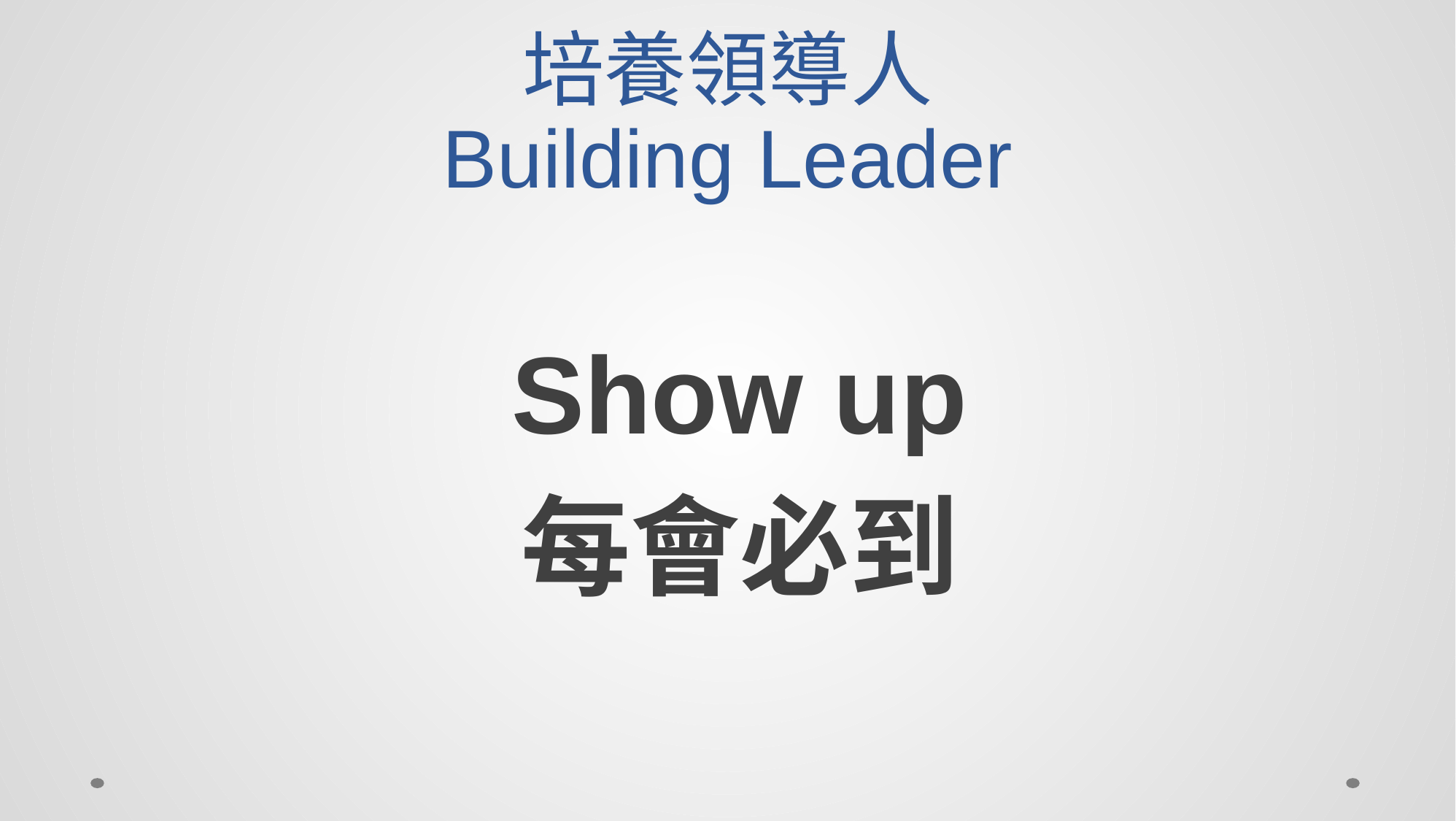

# 培養領導人 Building Leader
Show up
每會必到